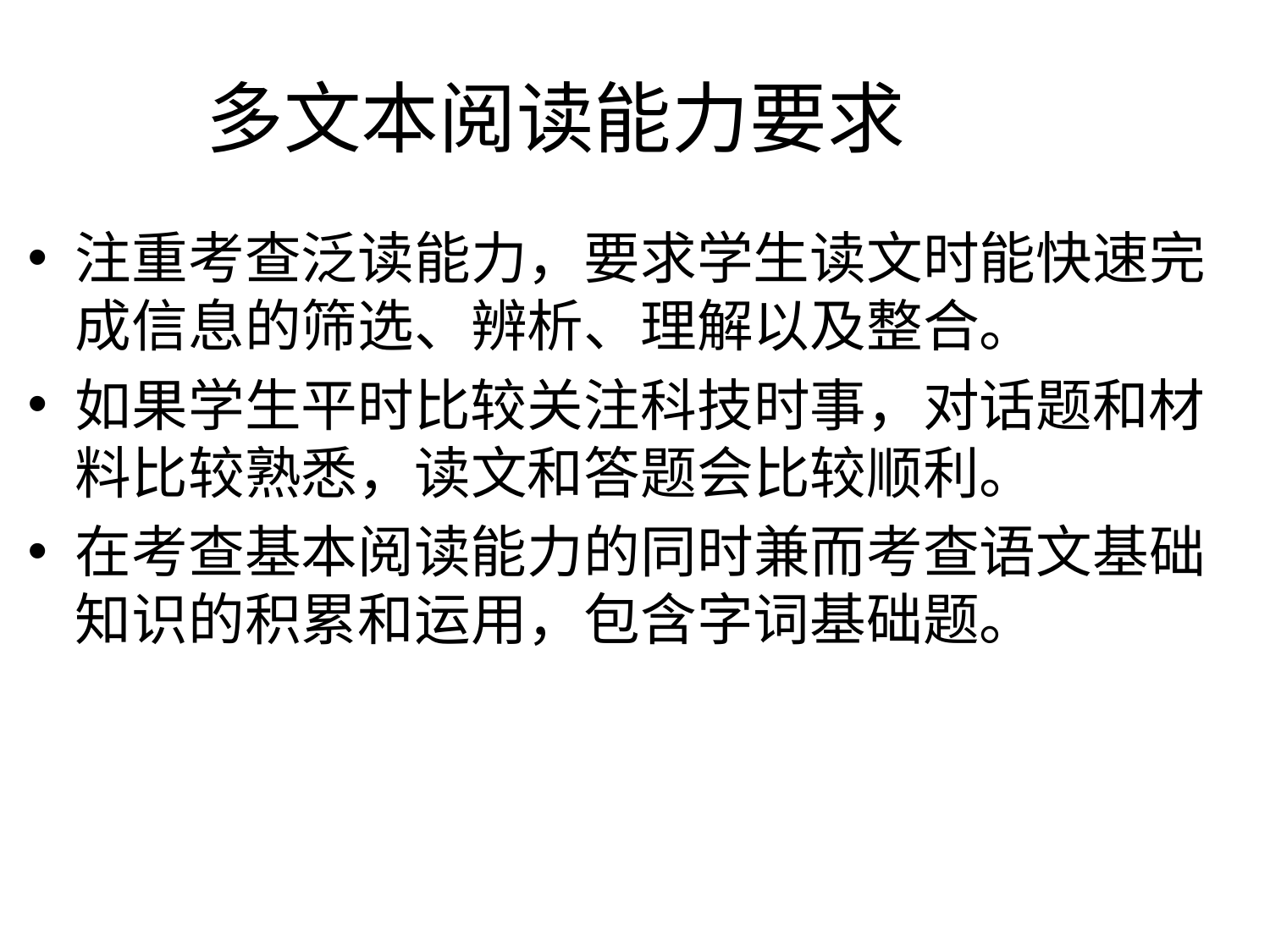

# 多文本阅读能力要求
注重考查泛读能力，要求学生读文时能快速完成信息的筛选、辨析、理解以及整合。
如果学生平时比较关注科技时事，对话题和材料比较熟悉，读文和答题会比较顺利。
在考查基本阅读能力的同时兼而考查语文基础知识的积累和运用，包含字词基础题。